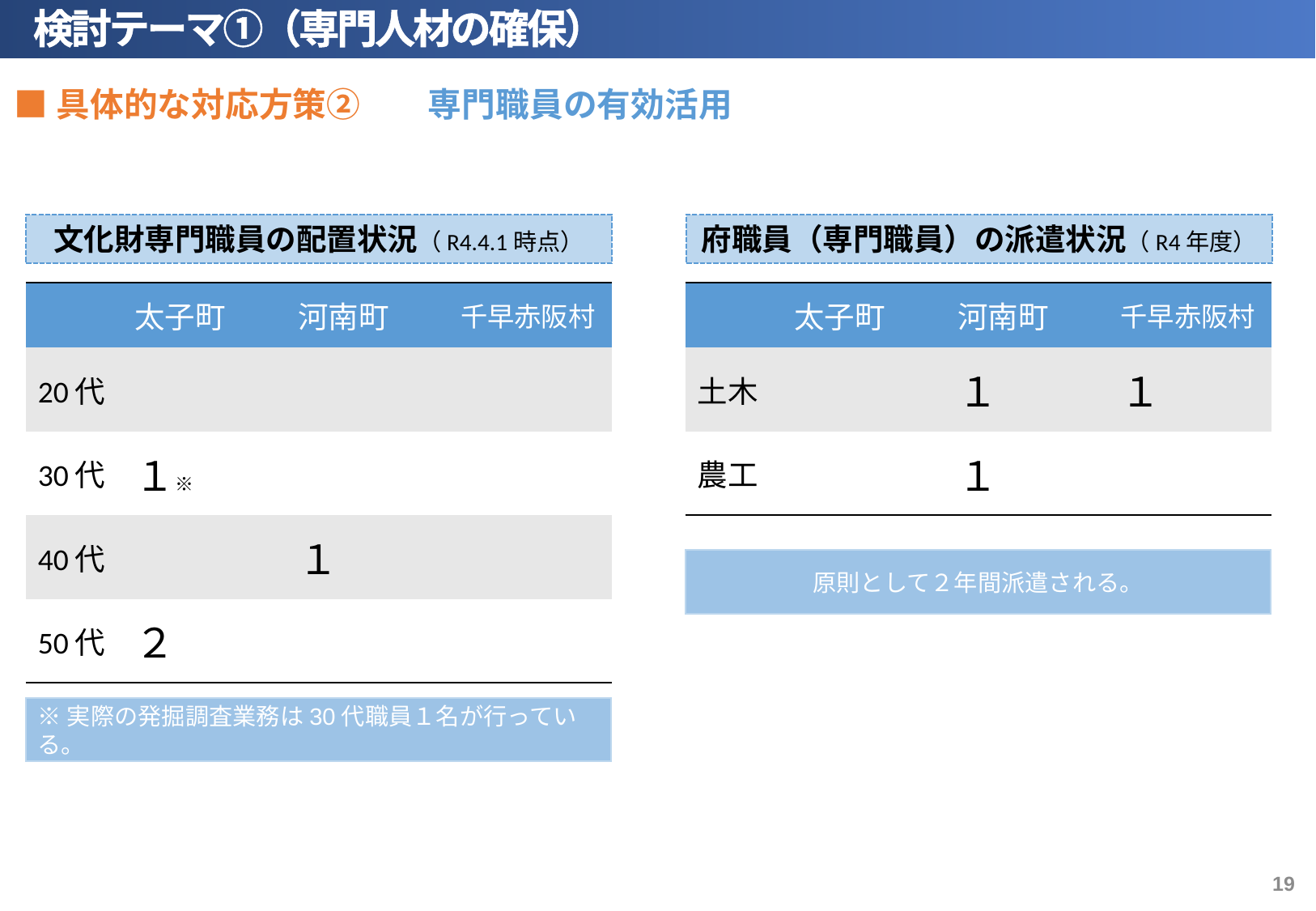

検討テーマ①（専門人材の確保）

■具体的な対応方策②　　専門職員の有効活用
文化財専門職員の配置状況（R4.4.1時点）
府職員（専門職員）の派遣状況（R4年度）
|  | 太子町 | 河南町 | 千早赤阪村 |
| --- | --- | --- | --- |
| 20代 |  |  |  |
| 30代 | １※ |  |  |
| 40代 |  | １ |  |
| 50代 | ２ |  |  |
|  | 太子町 | 河南町 | 千早赤阪村 |
| --- | --- | --- | --- |
| 土木 |  | １ | １ |
| 農工 |  | １ |  |
原則として２年間派遣される。
※実際の発掘調査業務は30代職員１名が行っている。
19